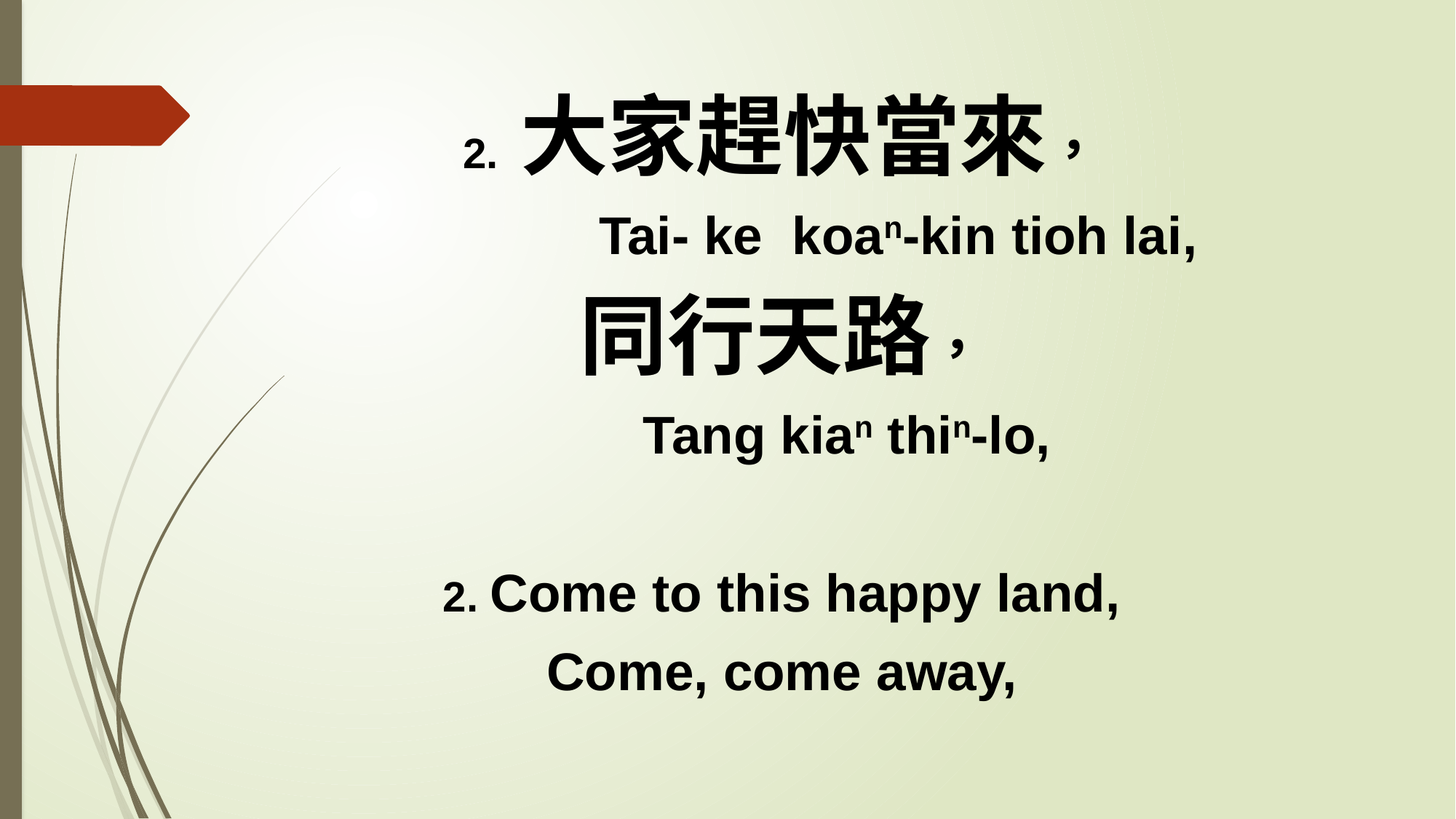

2. 大家趕快當來，
                         Tai- ke  koan-kin tioh lai,
同行天路，
                            Tang kian thin-lo,

2. Come to this happy land,
Come, come away,